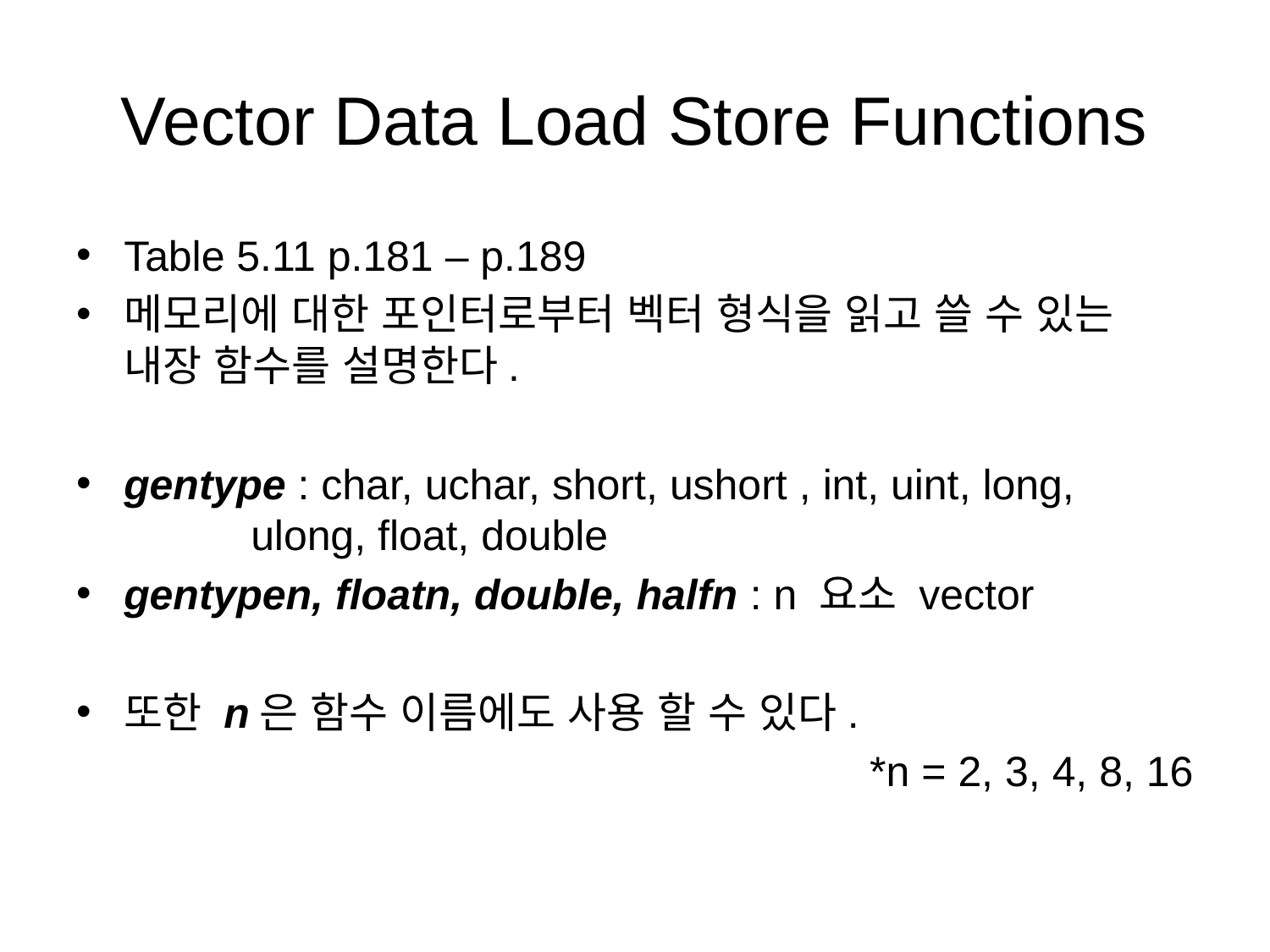

# Vector Data Load Store Functions
Table 5.11 p.181 – p.189
메모리에 대한 포인터로부터 벡터 형식을 읽고 쓸 수 있는 내장 함수를 설명한다.

gentype : char, uchar, short, ushort , int, uint, long, 		ulong, float, double
gentypen, floatn, double, halfn : n 요소 vector

또한 n은 함수 이름에도 사용 할 수 있다.
*n = 2, 3, 4, 8, 16